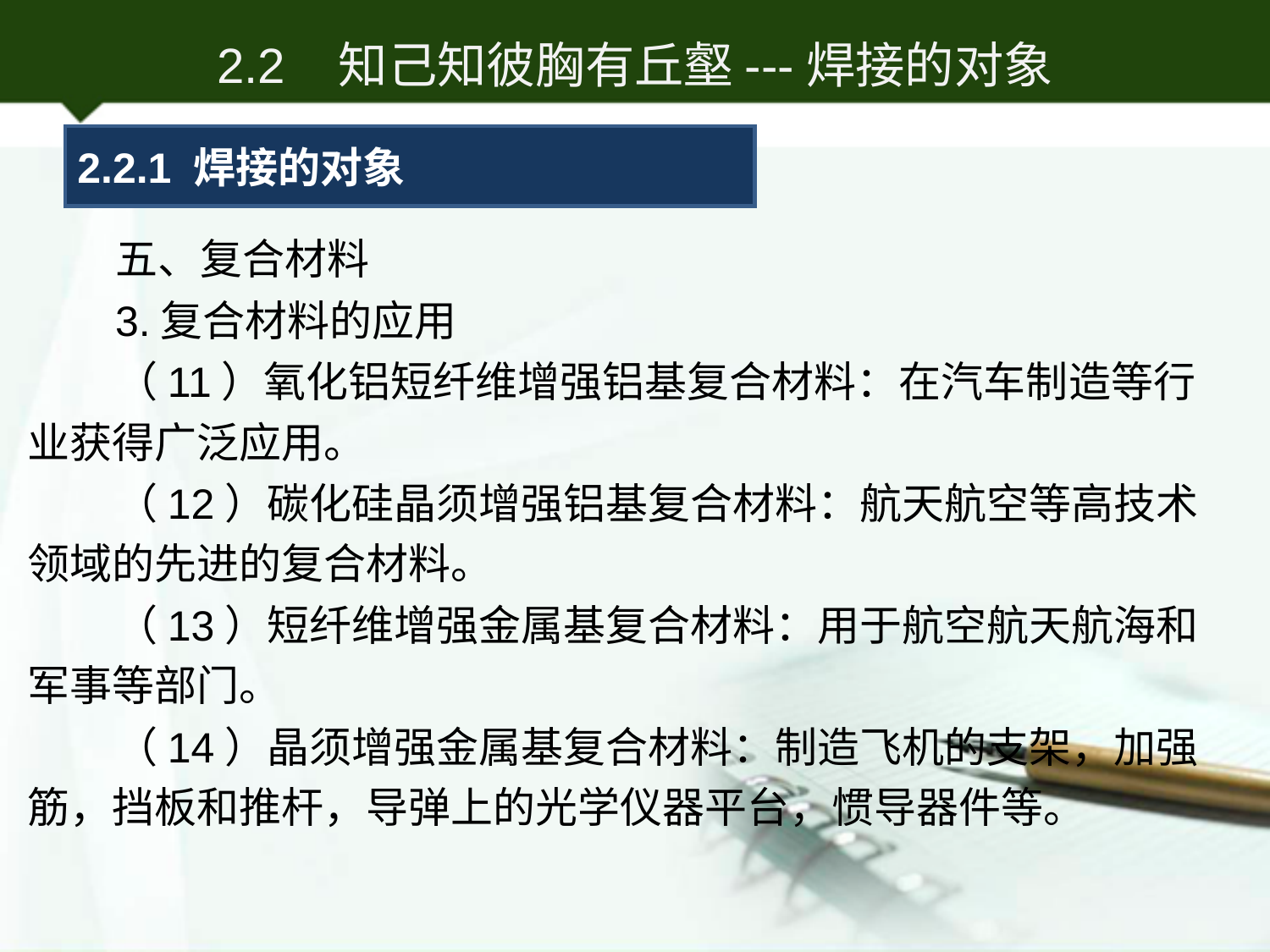

2.2   知己知彼胸有丘壑---焊接的对象
2.2.1 焊接的对象
五、复合材料
3.复合材料的应用
（11）氧化铝短纤维增强铝基复合材料：在汽车制造等行业获得广泛应用。
（12）碳化硅晶须增强铝基复合材料：航天航空等高技术领域的先进的复合材料。
（13）短纤维增强金属基复合材料：用于航空航天航海和军事等部门。
（14）晶须增强金属基复合材料：制造飞机的支架，加强筋，挡板和推杆，导弹上的光学仪器平台，惯导器件等。